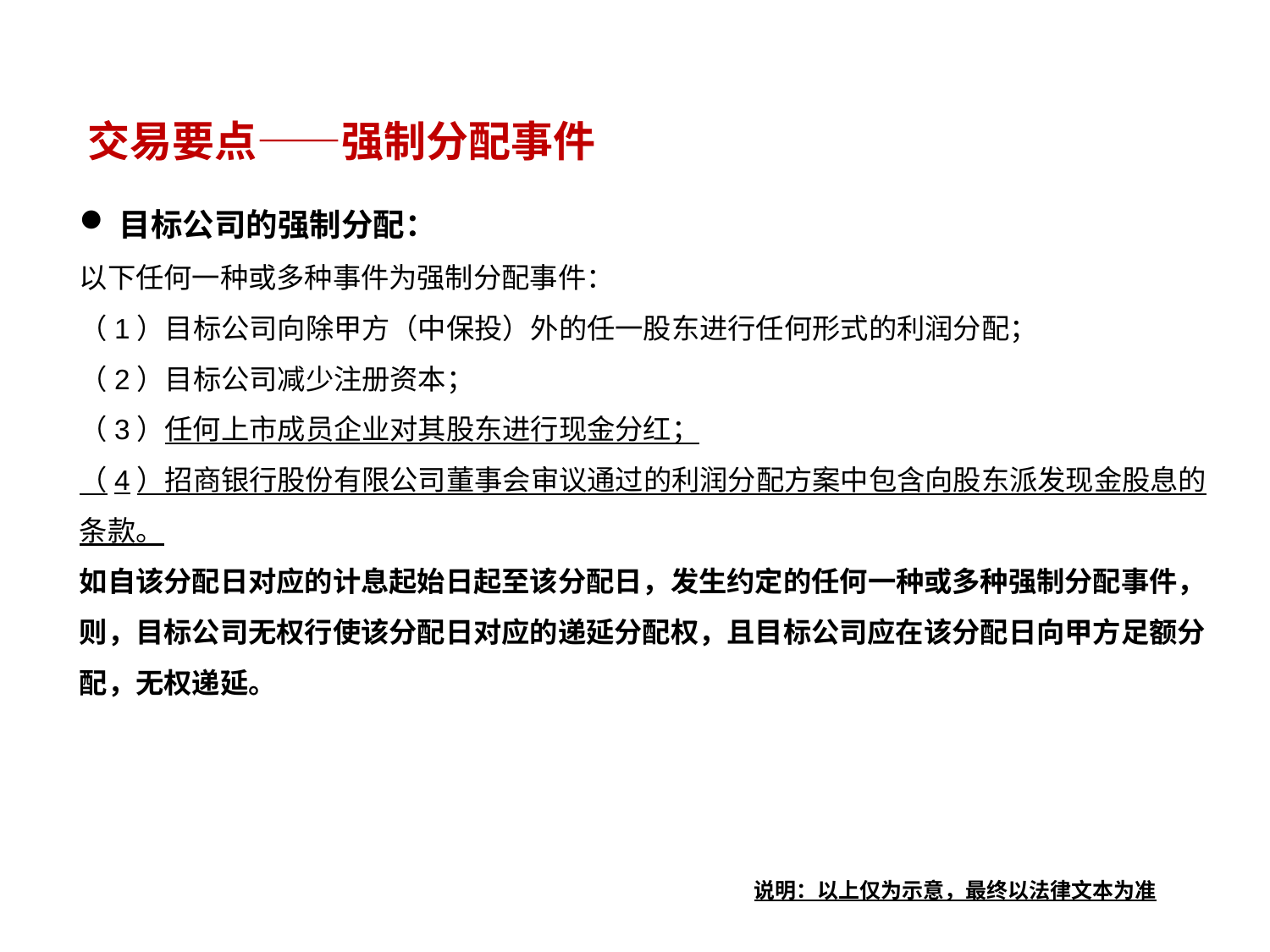

# 交易要点——强制分配事件
目标公司的强制分配：
以下任何一种或多种事件为强制分配事件：
（1）目标公司向除甲方（中保投）外的任一股东进行任何形式的利润分配；
（2）目标公司减少注册资本；
（3）任何上市成员企业对其股东进行现金分红；
（4）招商银行股份有限公司董事会审议通过的利润分配方案中包含向股东派发现金股息的条款。
如自该分配日对应的计息起始日起至该分配日，发生约定的任何一种或多种强制分配事件，则，目标公司无权行使该分配日对应的递延分配权，且目标公司应在该分配日向甲方足额分配，无权递延。
说明：以上仅为示意，最终以法律文本为准